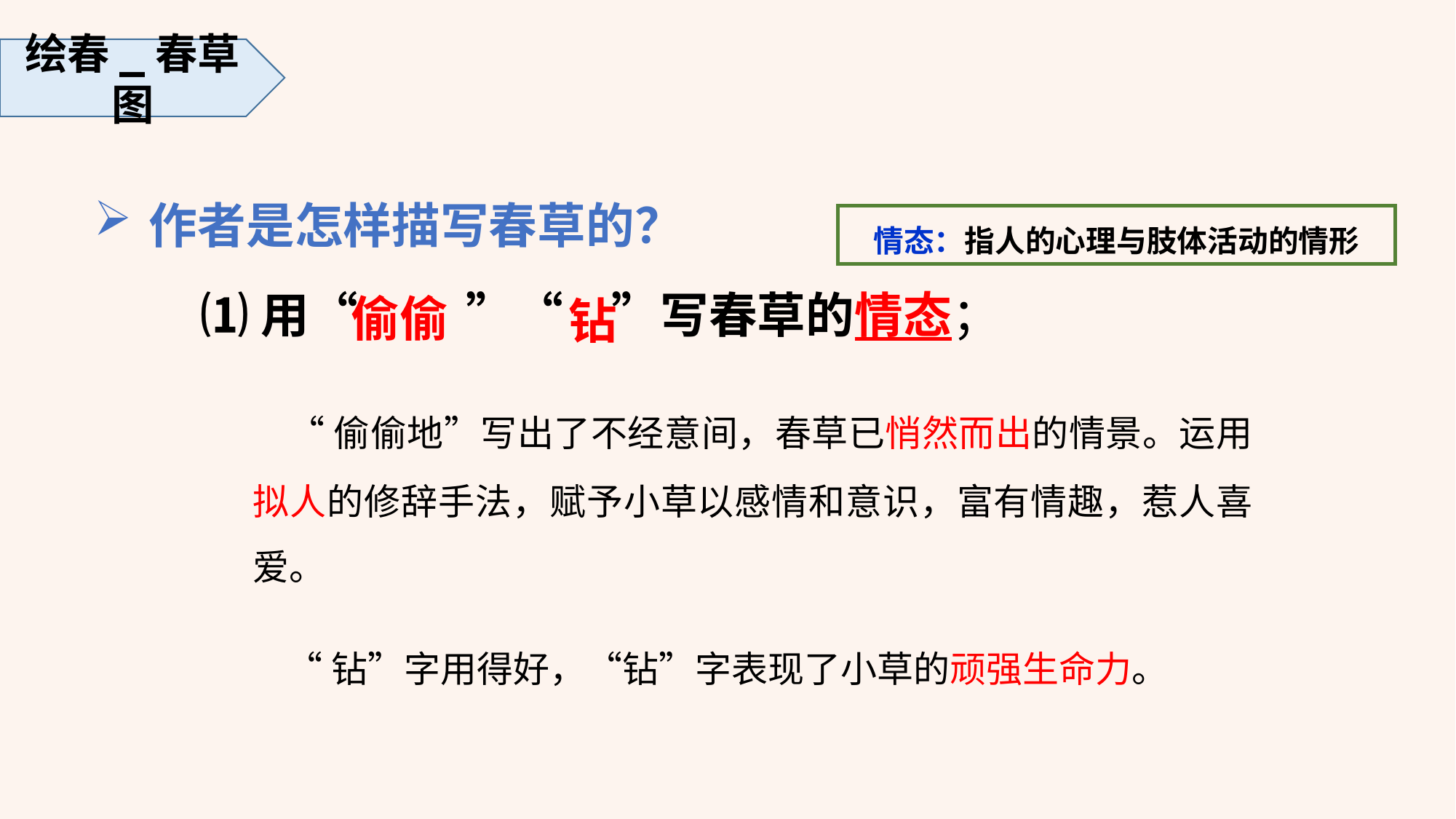

绘春_春草图
作者是怎样描写春草的？
情态：指人的心理与肢体活动的情形
⑴用“　　 ”“　”写春草的情态；
偷偷
钻
   “偷偷地”写出了不经意间，春草已悄然而出的情景。运用拟人的修辞手法，赋予小草以感情和意识，富有情趣，惹人喜爱。
   “钻”字用得好，“钻”字表现了小草的顽强生命力。